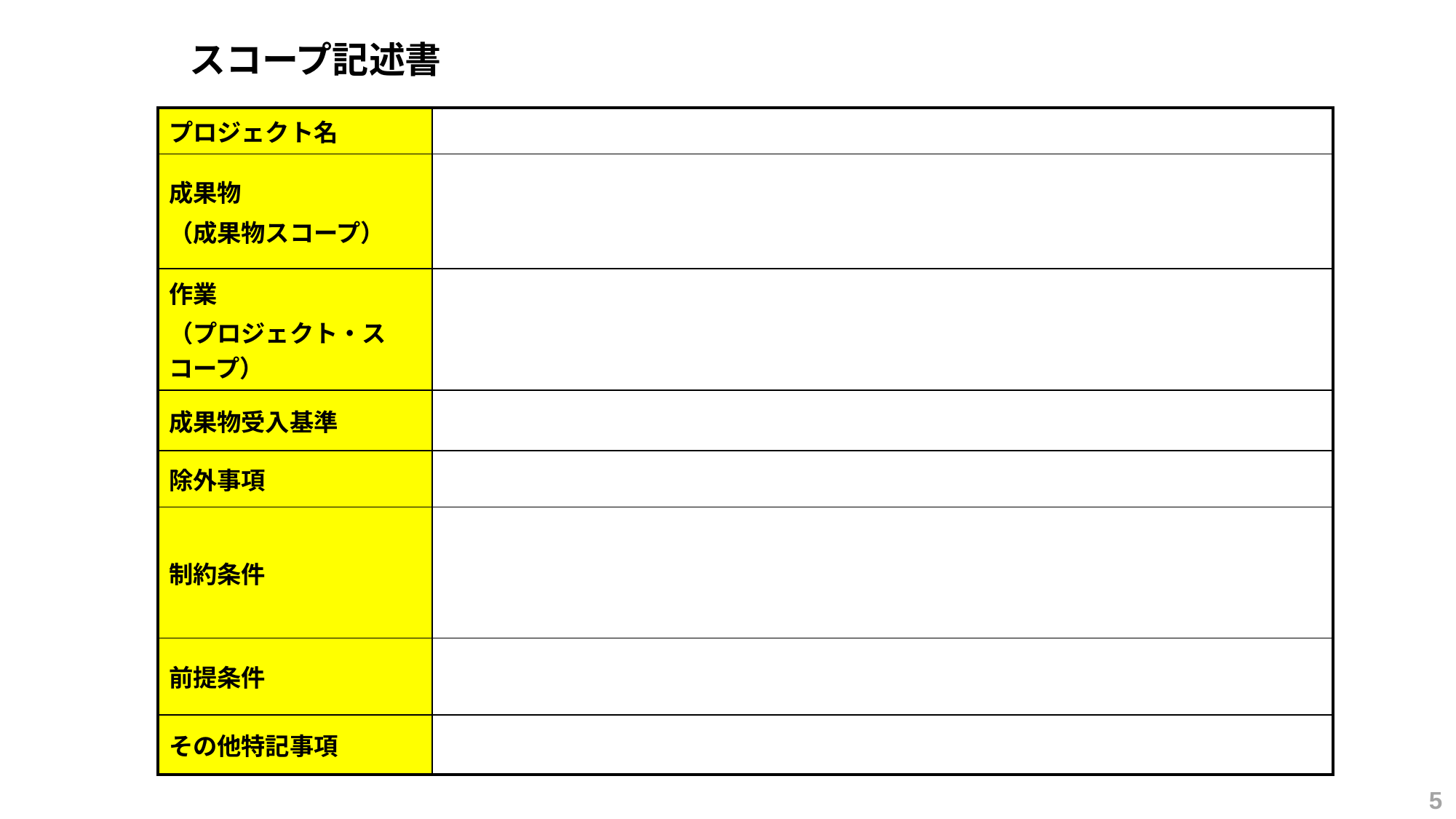

# スコープ記述書
| プロジェクト名 |  |
| --- | --- |
| 成果物 （成果物スコープ） |  |
| 作業 （プロジェクト・スコープ） |  |
| 成果物受入基準 |  |
| 除外事項 |  |
| 制約条件 |  |
| 前提条件 |  |
| その他特記事項 |  |
5